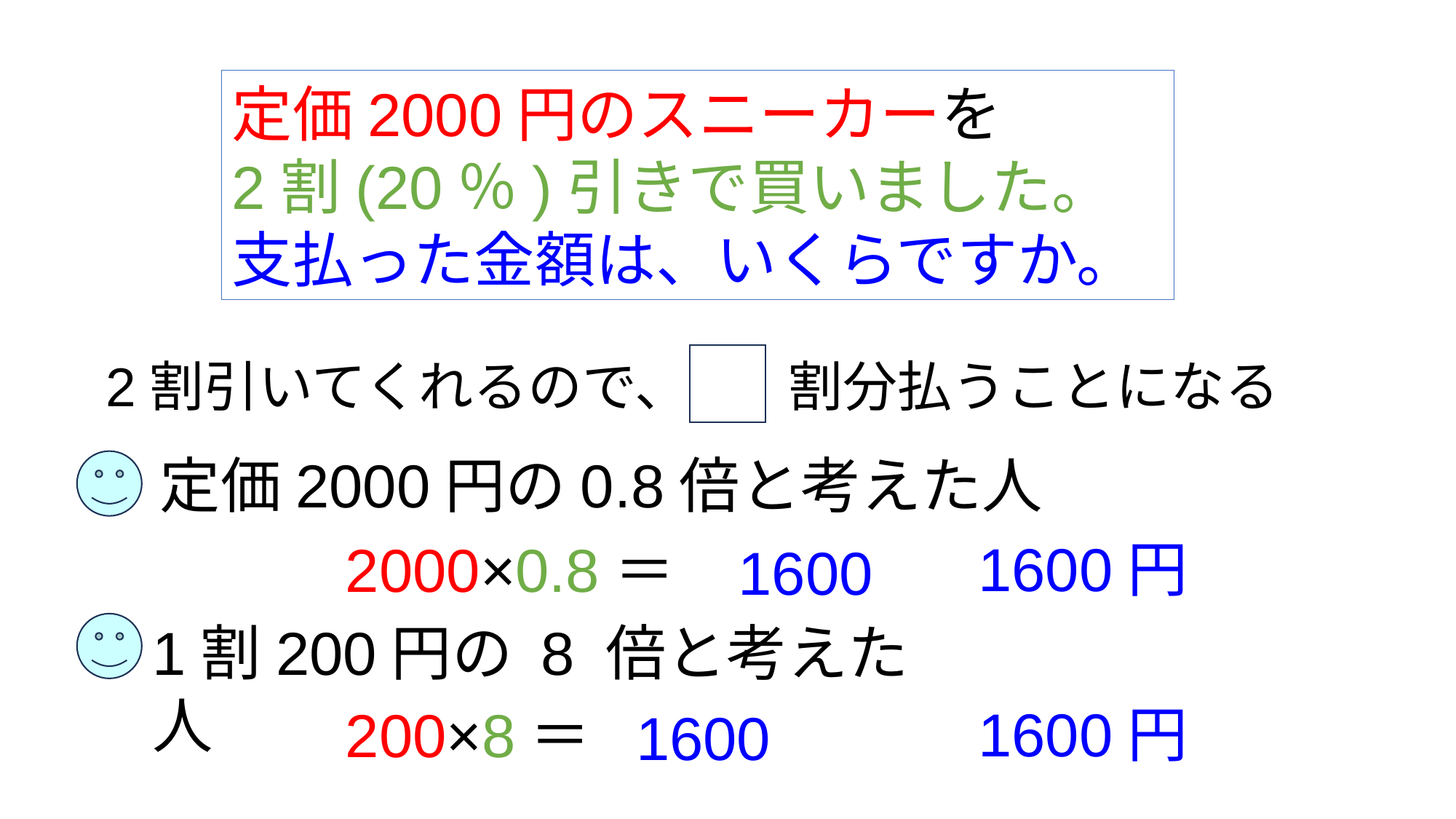

定価2000円のスニーカーを
2割(20％)引きで買いました。
支払った金額は、いくらですか。

2割引いてくれるので、 8  割分払うことになる
定価2000円の0.8倍と考えた人

1600円
2000×0.8＝
1600
1割200円の 8 倍と考えた人

1600円
200×8＝
1600